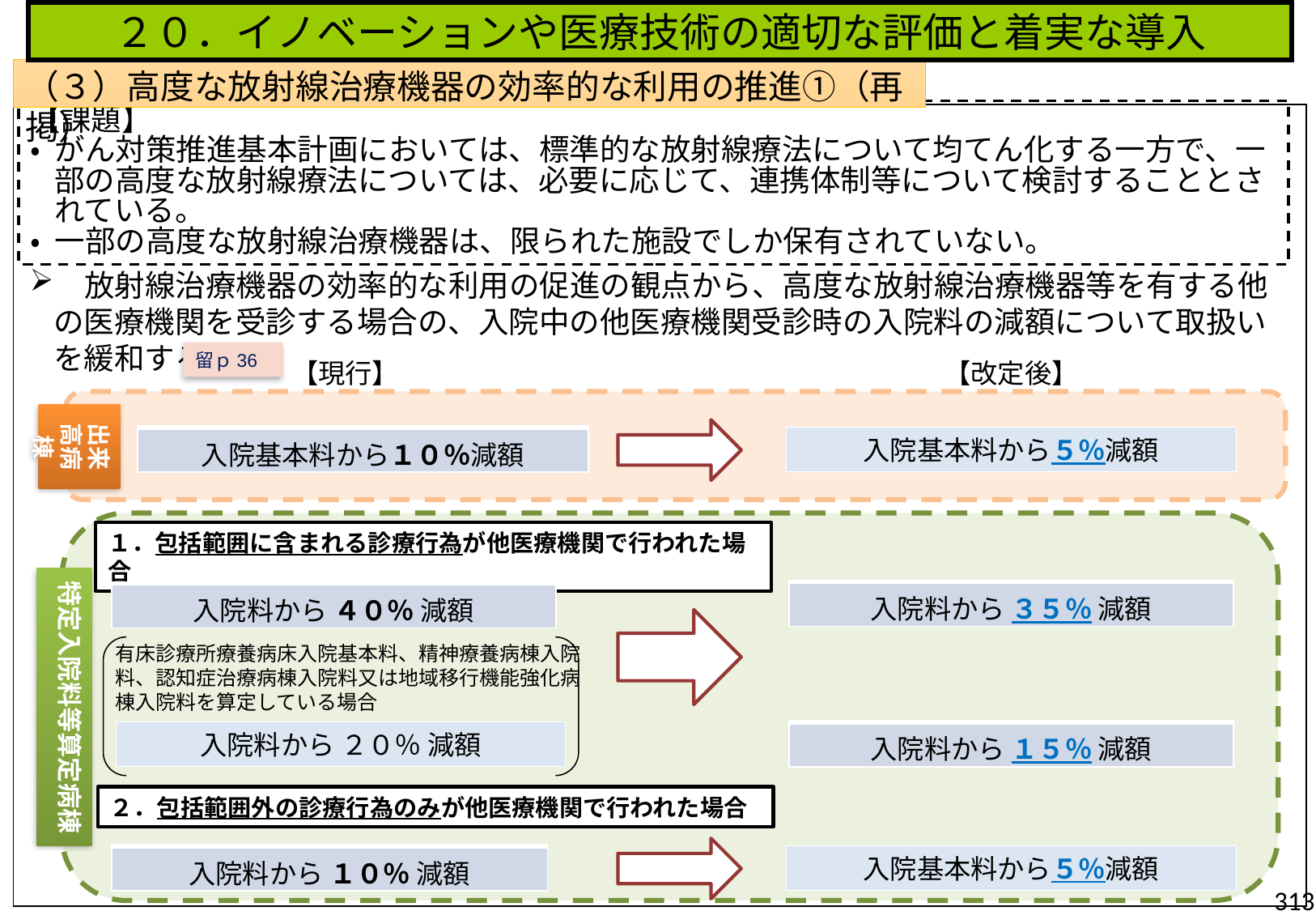

２０．イノベーションや医療技術の適切な評価と着実な導入
（３）高度な放射線治療機器の効率的な利用の推進①（再掲）

【課題】
• がん対策推進基本計画においては、標準的な放射線療法について均てん化する一方で、一部の高度な放射線療法については、必要に応じて、連携体制等について検討することとされている。
• 一部の高度な放射線治療機器は、限られた施設でしか保有されていない。
　放射線治療機器の効率的な利用の促進の観点から、高度な放射線治療機器等を有する他の医療機関を受診する場合の、入院中の他医療機関受診時の入院料の減額について取扱いを緩和する。
留ｐ36
【現行】
【改定後】

出来高病棟

入院基本料から５％減額
| 入院基本料から１０％減額 |
| --- |

１．包括範囲に含まれる診療行為が他医療機関で行われた場合
特定入院料等算定病棟
| 入院料から ３５％ 減額 |
| --- |
| 入院料から ４０％ 減額 |
| --- |

有床診療所療養病床入院基本料、精神療養病棟入院料、認知症治療病棟入院料又は地域移行機能強化病棟入院料を算定している場合

入院料から ２０％ 減額
| 入院料から １５％ 減額 |
| --- |
２．包括範囲外の診療行為のみが他医療機関で行われた場合

入院基本料から５％減額
| 入院料から １０％ 減額 |
| --- |
313